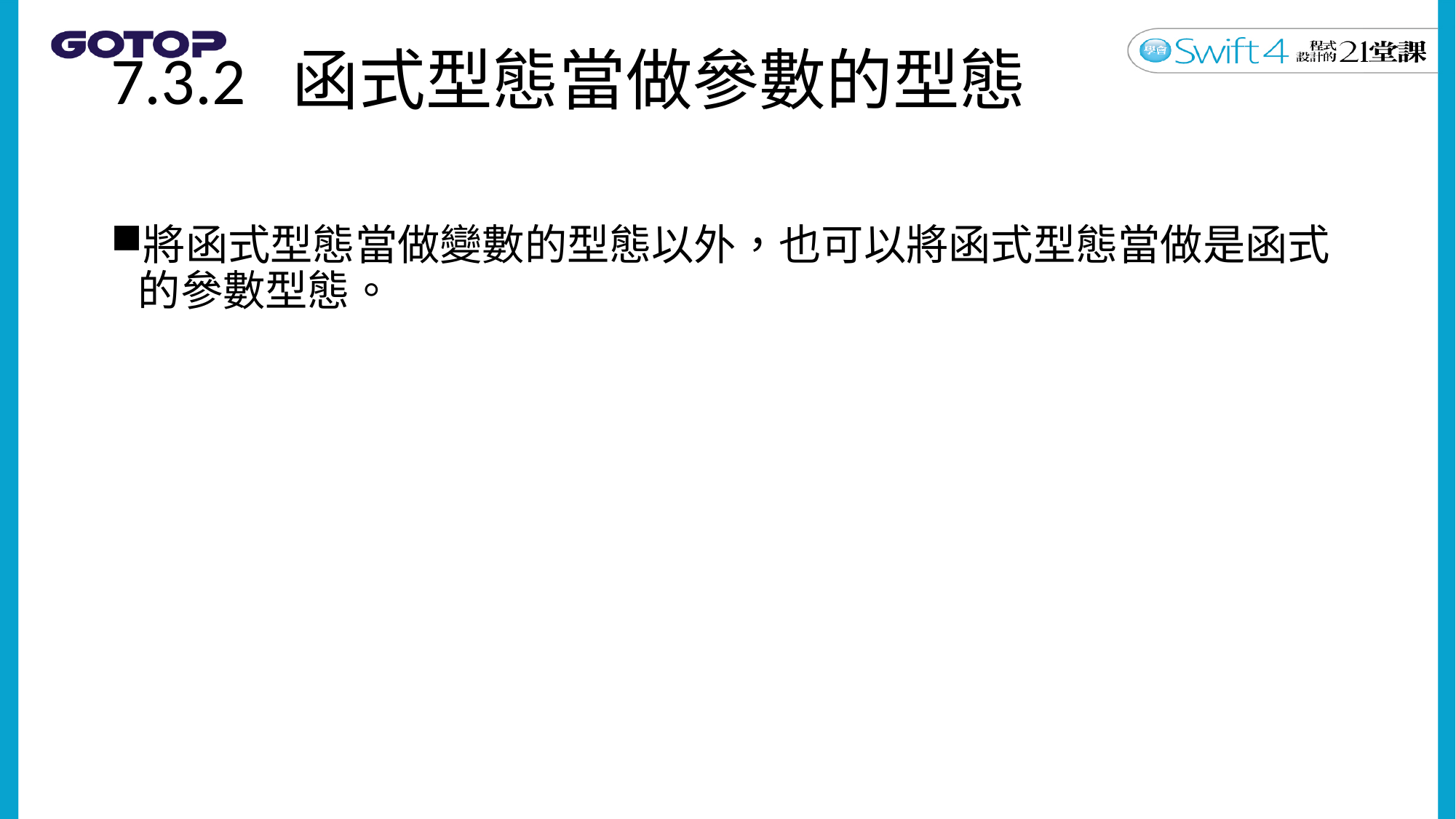

# 7.3.2  函式型態當做參數的型態
將函式型態當做變數的型態以外，也可以將函式型態當做是函式的參數型態。